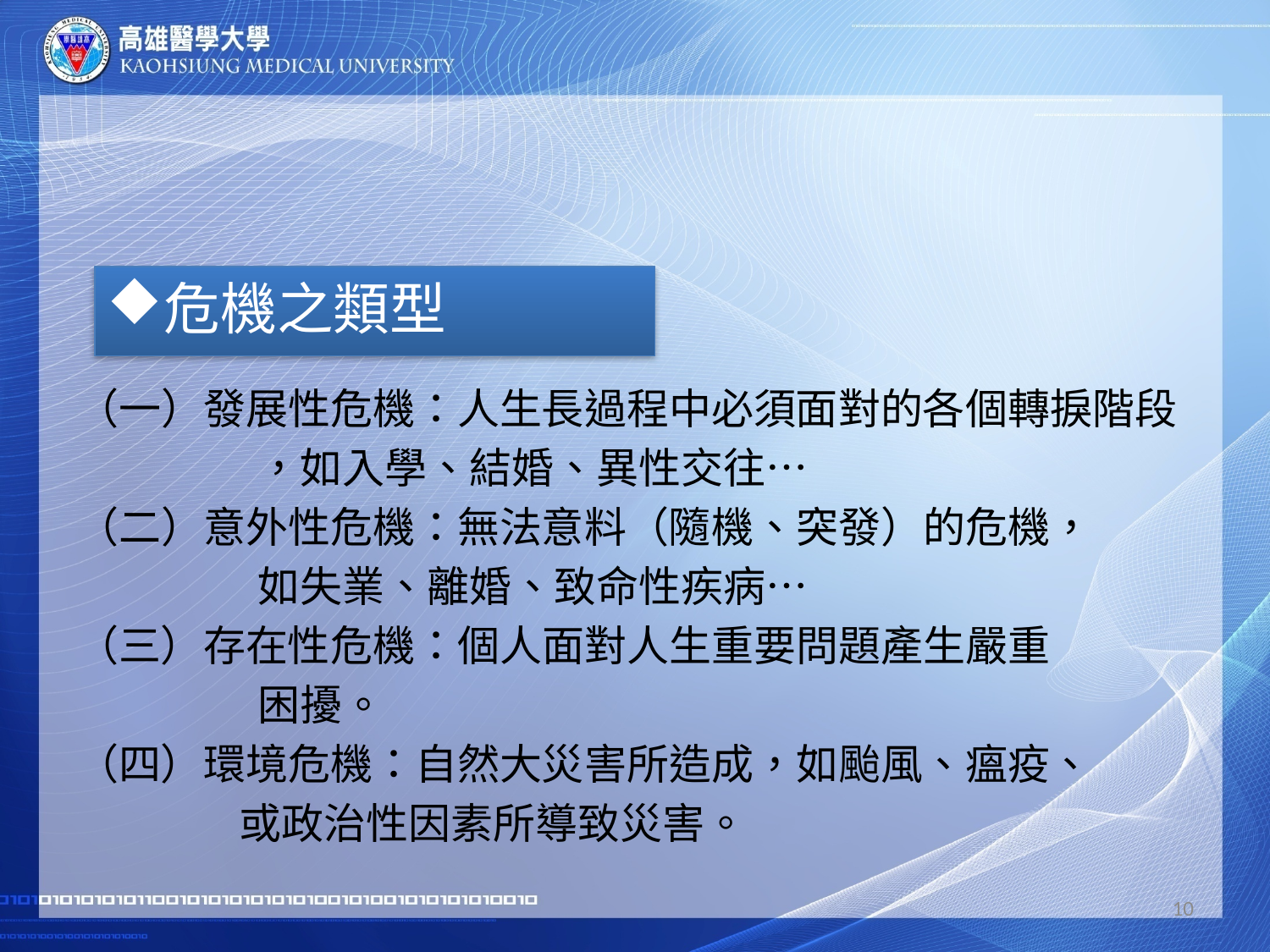

#

（一）發展性危機：人生長過程中必須面對的各個轉捩階段
                  ，如入學、結婚、異性交往…
（二）意外性危機：無法意料（隨機、突發）的危機，
                  如失業、離婚、致命性疾病…
（三）存在性危機：個人面對人生重要問題產生嚴重
                  困擾。
（四）環境危機：自然大災害所造成，如颱風、瘟疫、
                或政治性因素所導致災害。
危機之類型
10